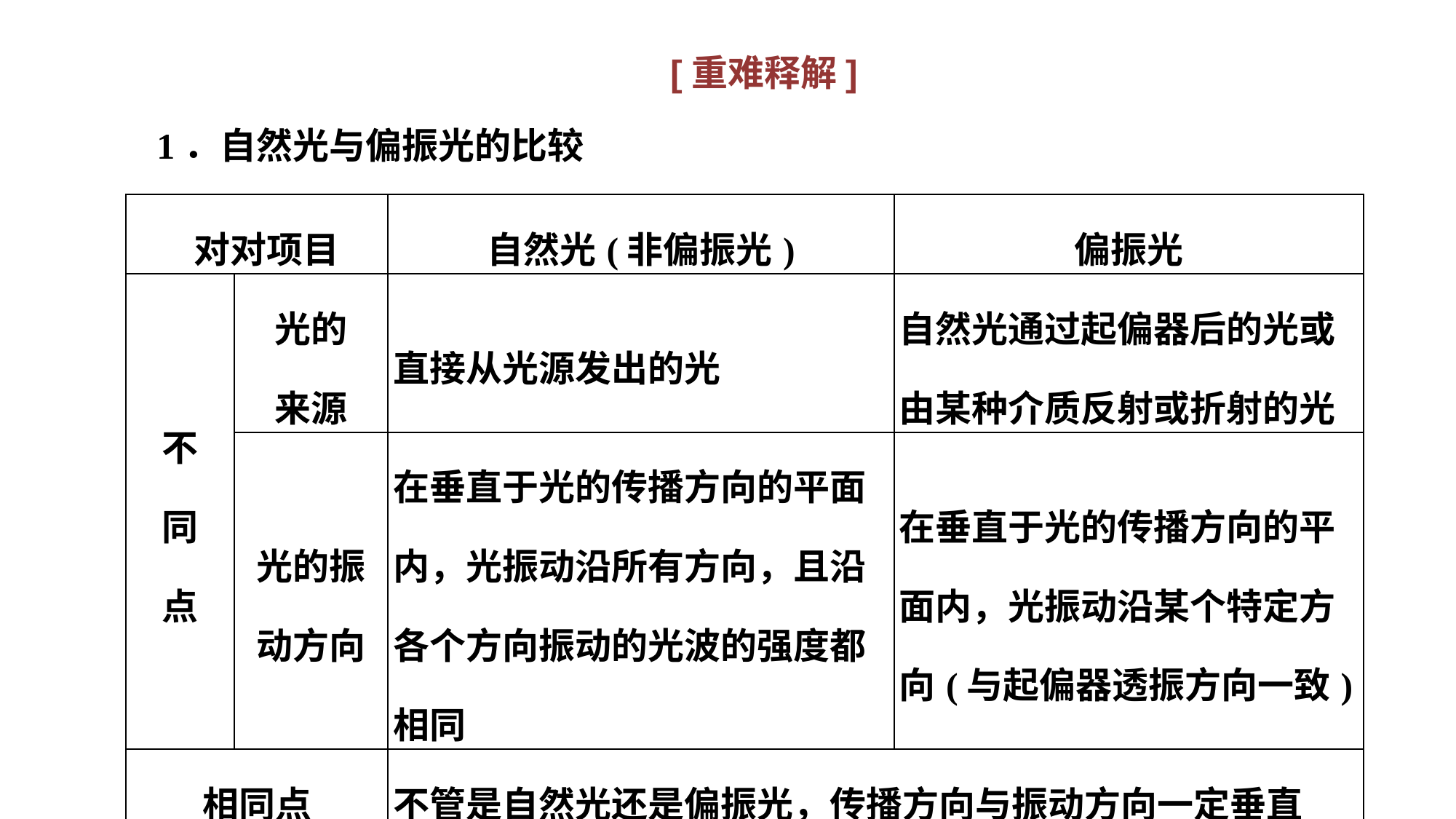

[重难释解]
1．自然光与偏振光的比较

| 对对项目 |  | 自然光(非偏振光) | 偏振光 |
| --- | --- | --- | --- |
| 不 同 点 | 光的 来源 | 直接从光源发出的光 | 自然光通过起偏器后的光或由某种介质反射或折射的光 |
|  | 光的振动方向 | 在垂直于光的传播方向的平面内，光振动沿所有方向，且沿各个方向振动的光波的强度都相同 | 在垂直于光的传播方向的平面内，光振动沿某个特定方向(与起偏器透振方向一致) |
| 相同点 |  | 不管是自然光还是偏振光，传播方向与振动方向一定垂直 |  |